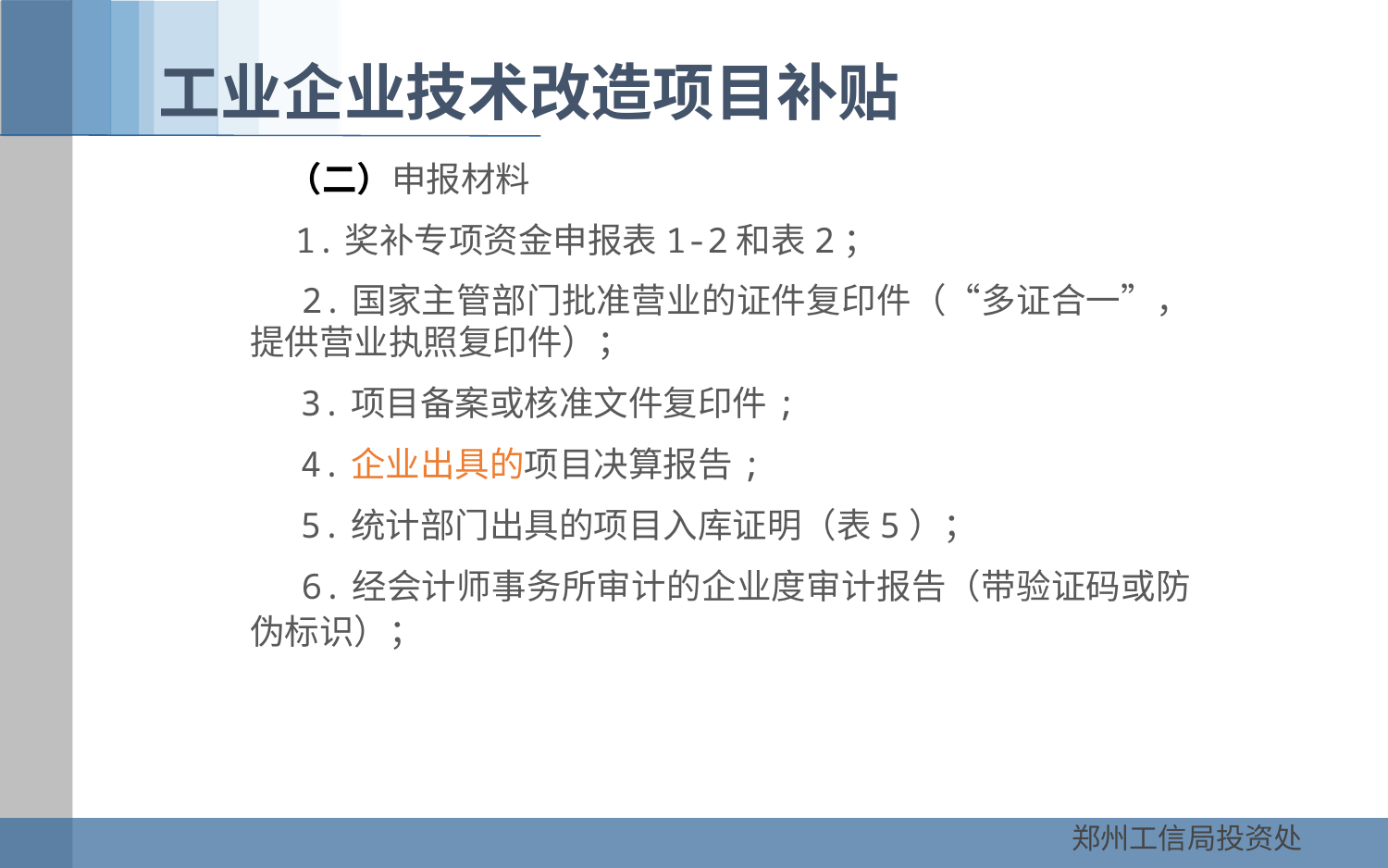

工业企业技术改造项目补贴

　 （二）申报材料
　 1.奖补专项资金申报表1-2和表2；
　 2.国家主管部门批准营业的证件复印件（“多证合一”，提供营业执照复印件）；
　 3.项目备案或核准文件复印件;
　 4.企业出具的项目决算报告;
　 5.统计部门出具的项目入库证明（表5）；
　 6.经会计师事务所审计的企业度审计报告（带验证码或防伪标识）；

郑州工信局投资处